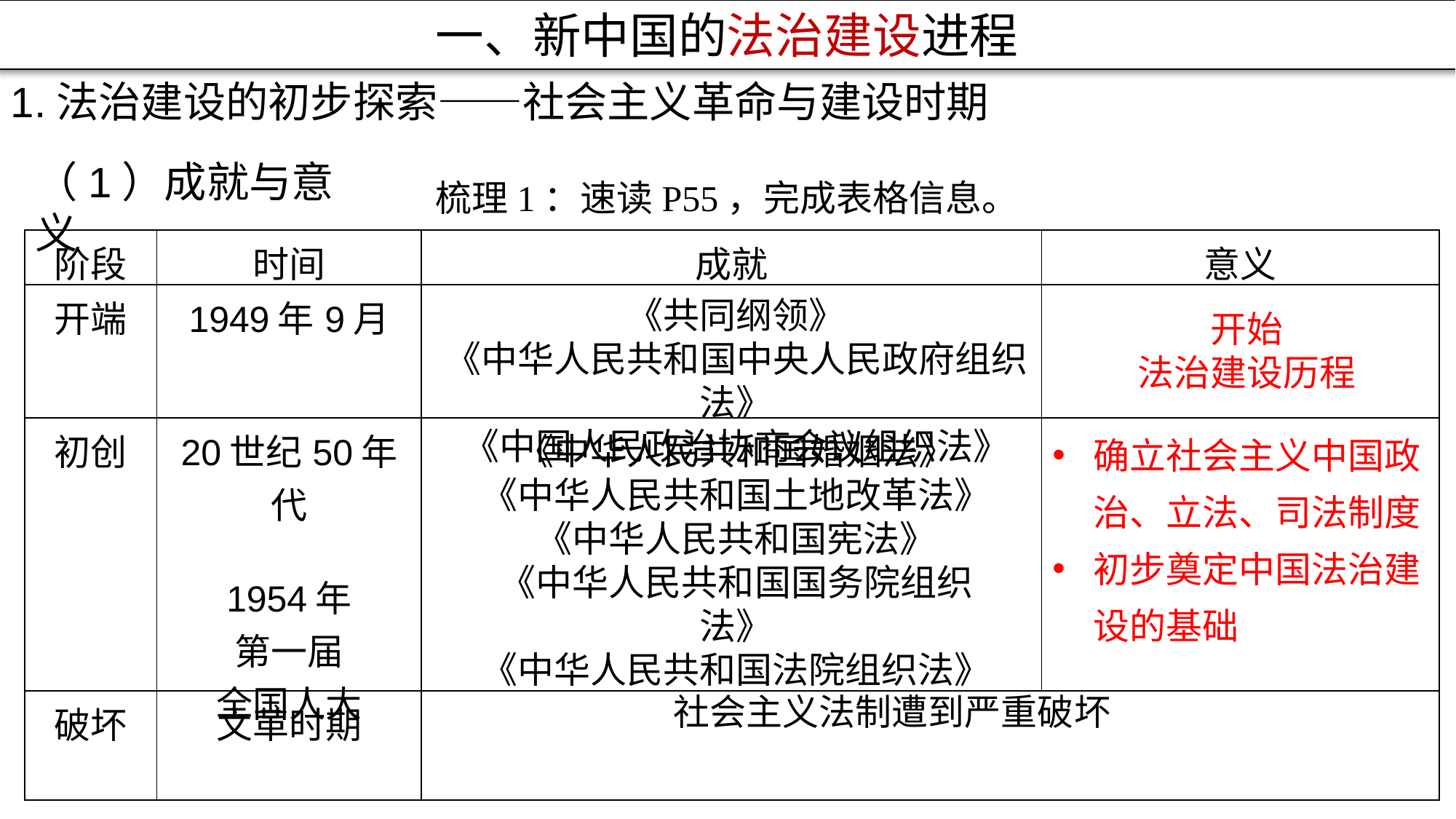

一、新中国的法治建设进程
1.法治建设的初步探索——社会主义革命与建设时期
（1）成就与意义
梳理1：速读P55，完成表格信息。
| 阶段 | 时间 | 成就 | 意义 |
| --- | --- | --- | --- |
| 开端 | 1949年9月 |  |  |
| 初创 | 20世纪50年代 1954年 第一届 全国人大 |  |  |
| 破坏 | 文革时期 |  |  |
《共同纲领》
《中华人民共和国中央人民政府组织法》
《中国人民政治协商会议组织法》
开始
法治建设历程
确立社会主义中国政治、立法、司法制度
初步奠定中国法治建设的基础
《中华人民共和国婚姻法》
《中华人民共和国土地改革法》
《中华人民共和国宪法》
《中华人民共和国国务院组织法》
《中华人民共和国法院组织法》
社会主义法制遭到严重破坏